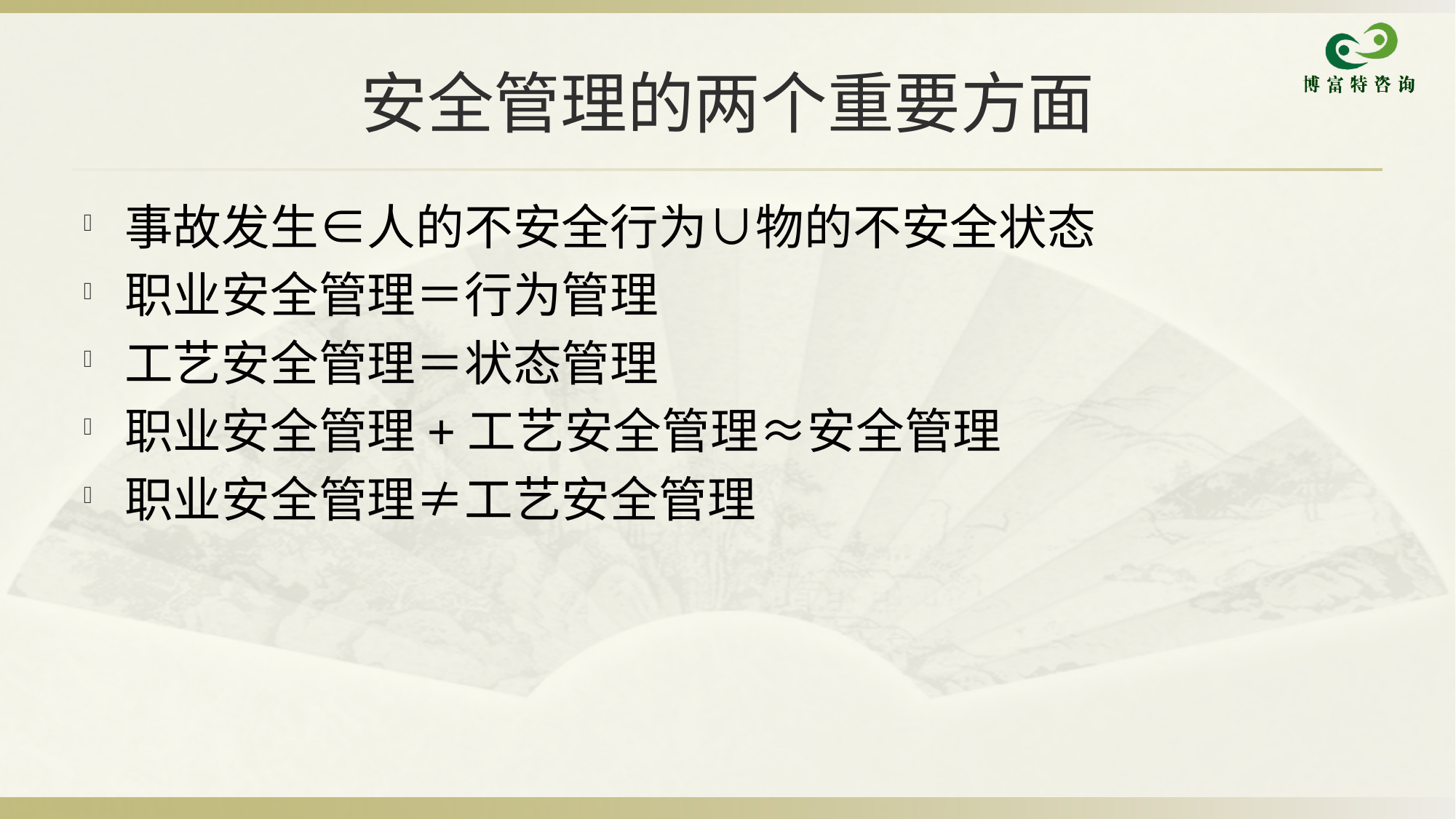

# 安全管理的两个重要方面
事故发生∈人的不安全行为∪物的不安全状态
职业安全管理＝行为管理
工艺安全管理＝状态管理
职业安全管理+工艺安全管理≈安全管理
职业安全管理≠工艺安全管理